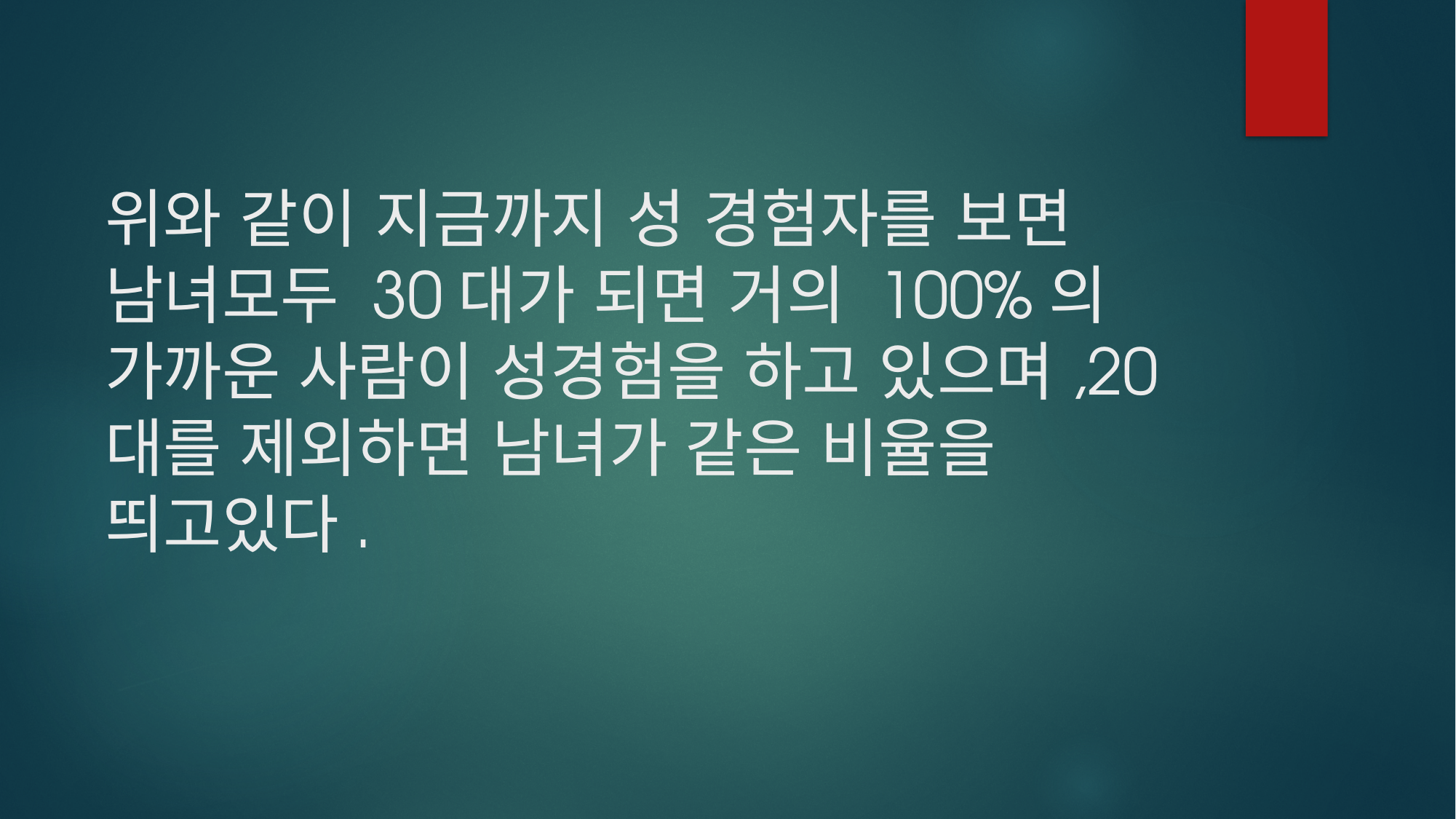

# 위와 같이 지금까지 성 경험자를 보면 남녀모두 30대가 되면 거의 100%의 가까운 사람이 성경험을 하고 있으며,20대를 제외하면 남녀가 같은 비율을 띄고있다.